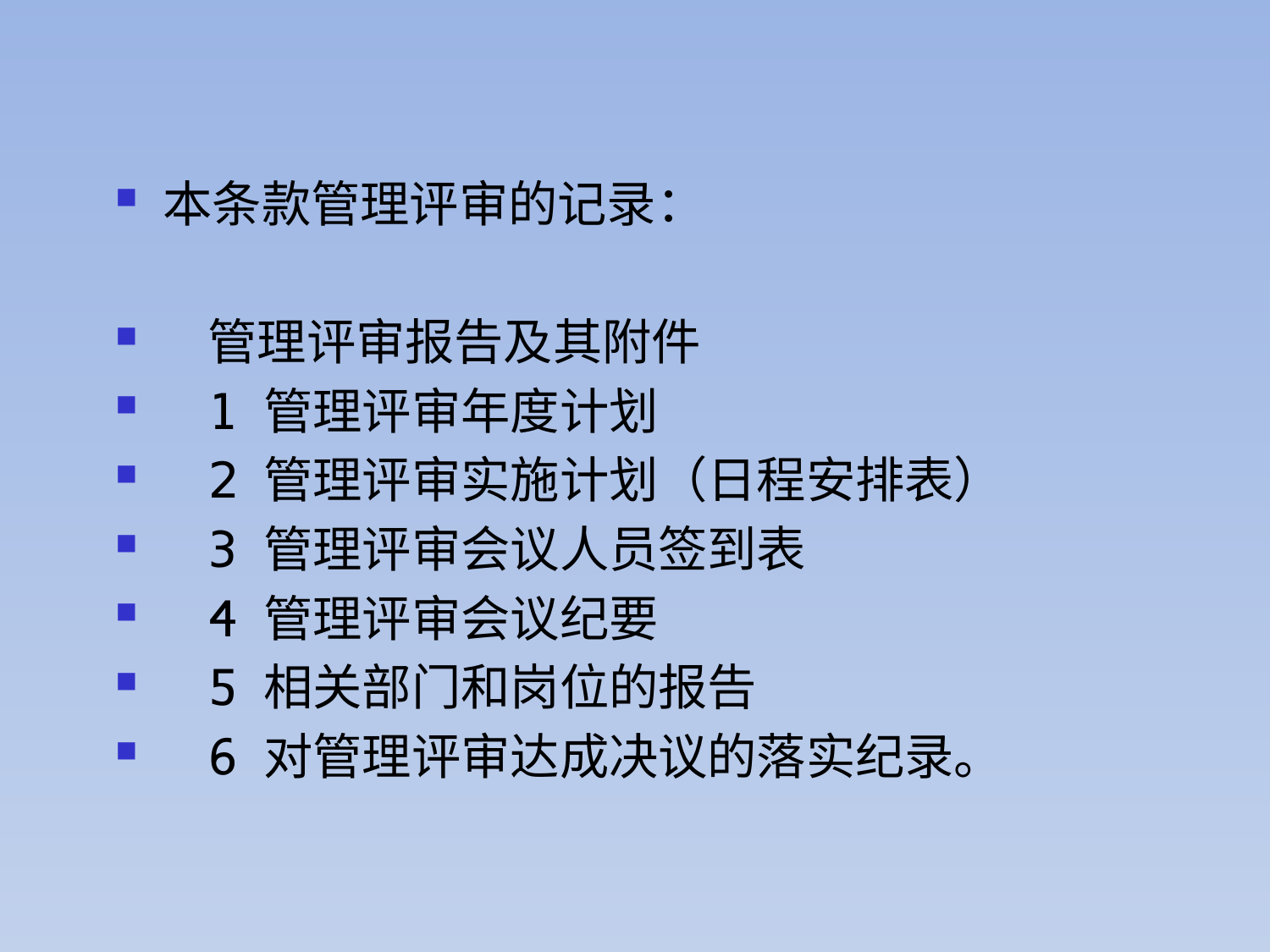

本条款管理评审的记录：

   管理评审报告及其附件
   1 管理评审年度计划
   2 管理评审实施计划（日程安排表）
   3 管理评审会议人员签到表
   4 管理评审会议纪要
   5 相关部门和岗位的报告
   6 对管理评审达成决议的落实纪录。